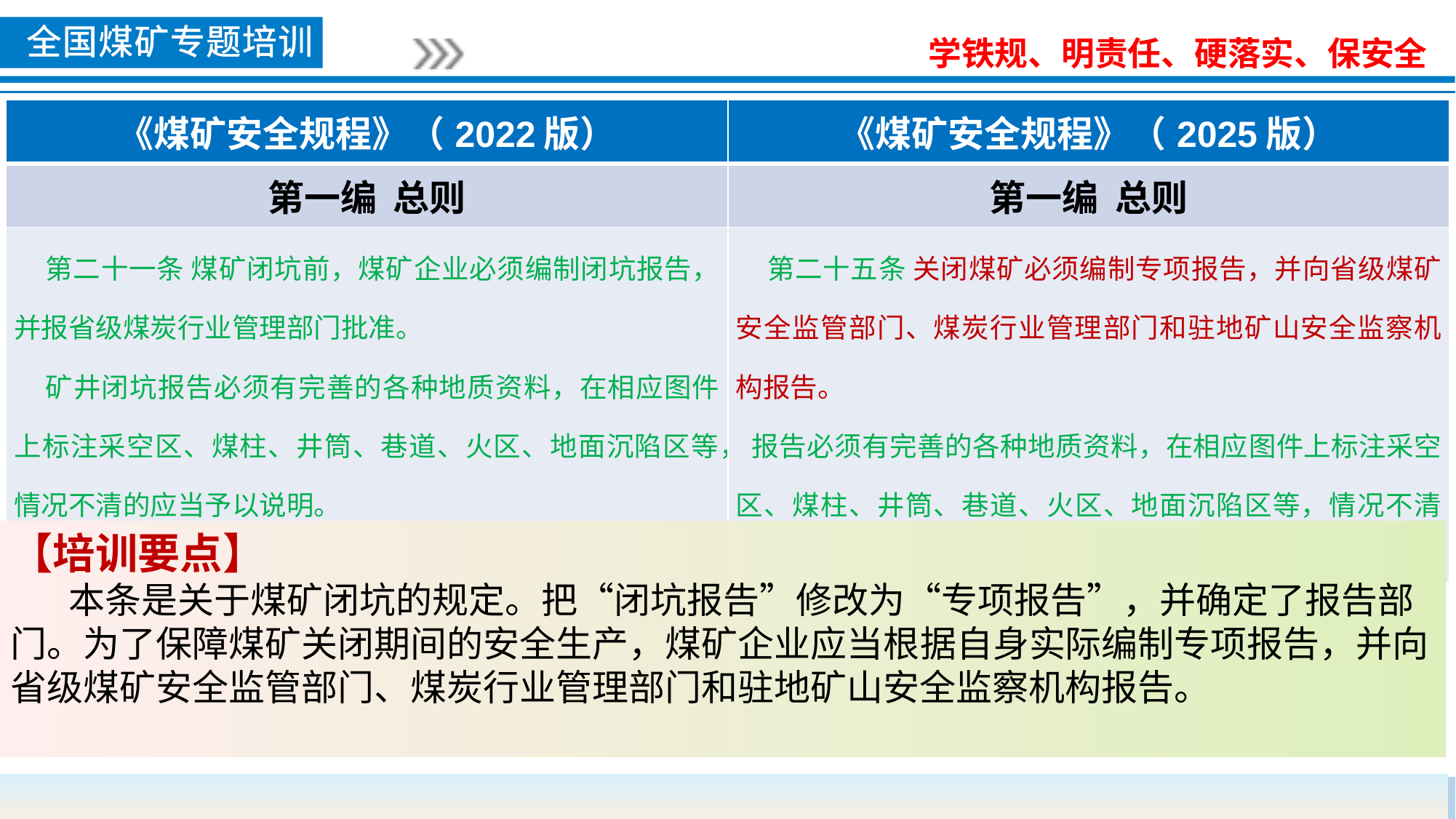

| 《煤矿安全规程》（2022版） | 《煤矿安全规程》（2025版） |
| --- | --- |
| 第一编 总则 | 第一编 总则 |
| 第二十一条 煤矿闭坑前，煤矿企业必须编制闭坑报告，并报省级煤炭行业管理部门批准。 矿井闭坑报告必须有完善的各种地质资料，在相应图件上标注采空区、煤柱、井筒、巷道、火区、地面沉陷区等，情况不清的应当予以说明。 | 第二十五条 关闭煤矿必须编制专项报告，并向省级煤矿安全监管部门、煤炭行业管理部门和驻地矿山安全监察机构报告。 报告必须有完善的各种地质资料，在相应图件上标注采空区、煤柱、井筒、巷道、火区、地面沉陷区等，情况不清的应当予以说明。 |
【培训要点】
      本条是关于煤矿闭坑的规定。把“闭坑报告”修改为“专项报告”，并确定了报告部门。为了保障煤矿关闭期间的安全生产，煤矿企业应当根据自身实际编制专项报告，并向省级煤矿安全监管部门、煤炭行业管理部门和驻地矿山安全监察机构报告。